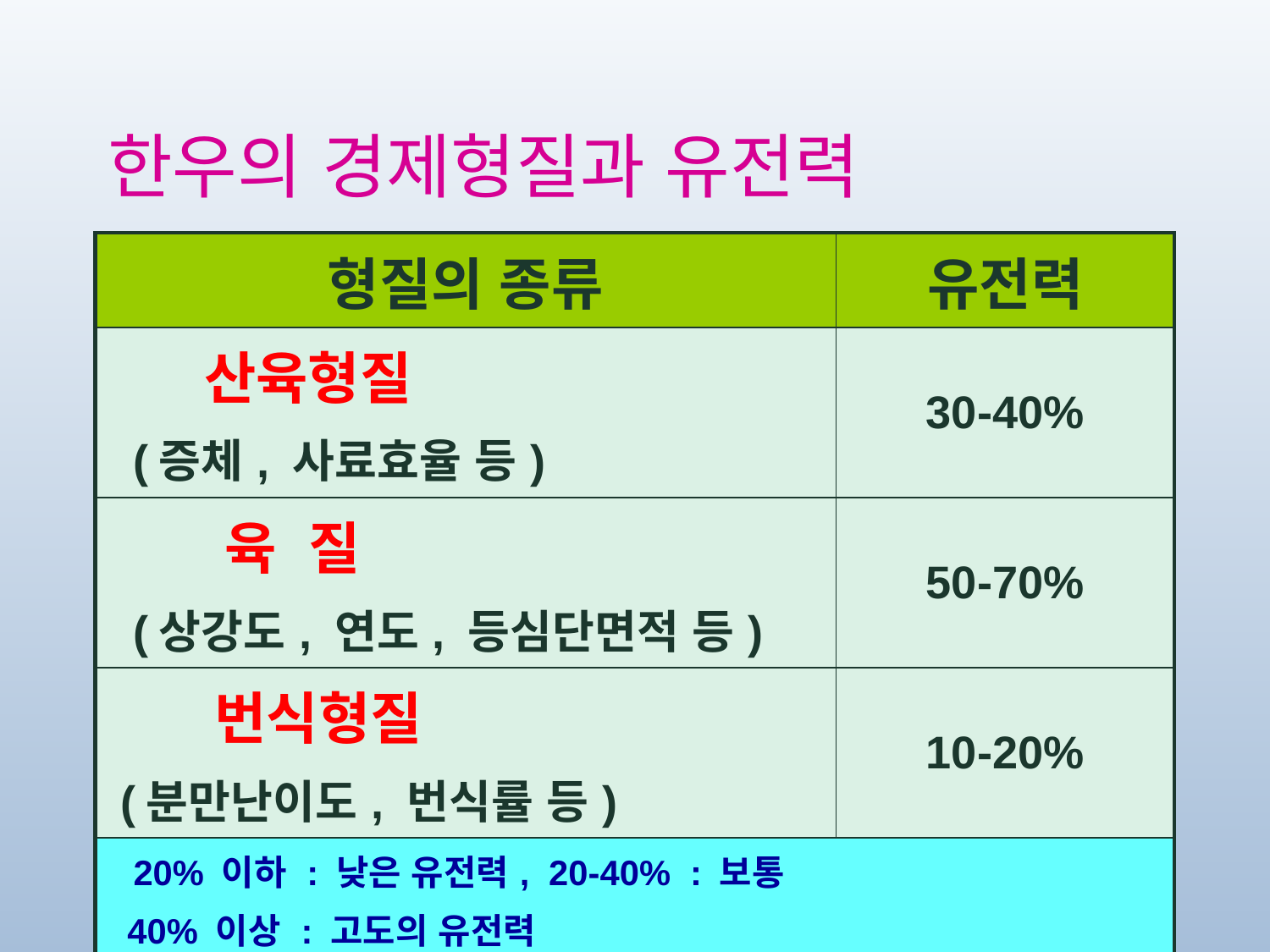

# 한우의 경제형질과 유전력
| 형질의 종류 | 유전력 |
| --- | --- |
| 산육형질 (증체, 사료효율 등) | 30-40% |
| 육 질 (상강도, 연도, 등심단면적 등) | 50-70% |
| 번식형질 (분만난이도, 번식률 등) | 10-20% |
| 20% 이하 : 낮은 유전력, 20-40% : 보통 40% 이상 : 고도의 유전력 |  |